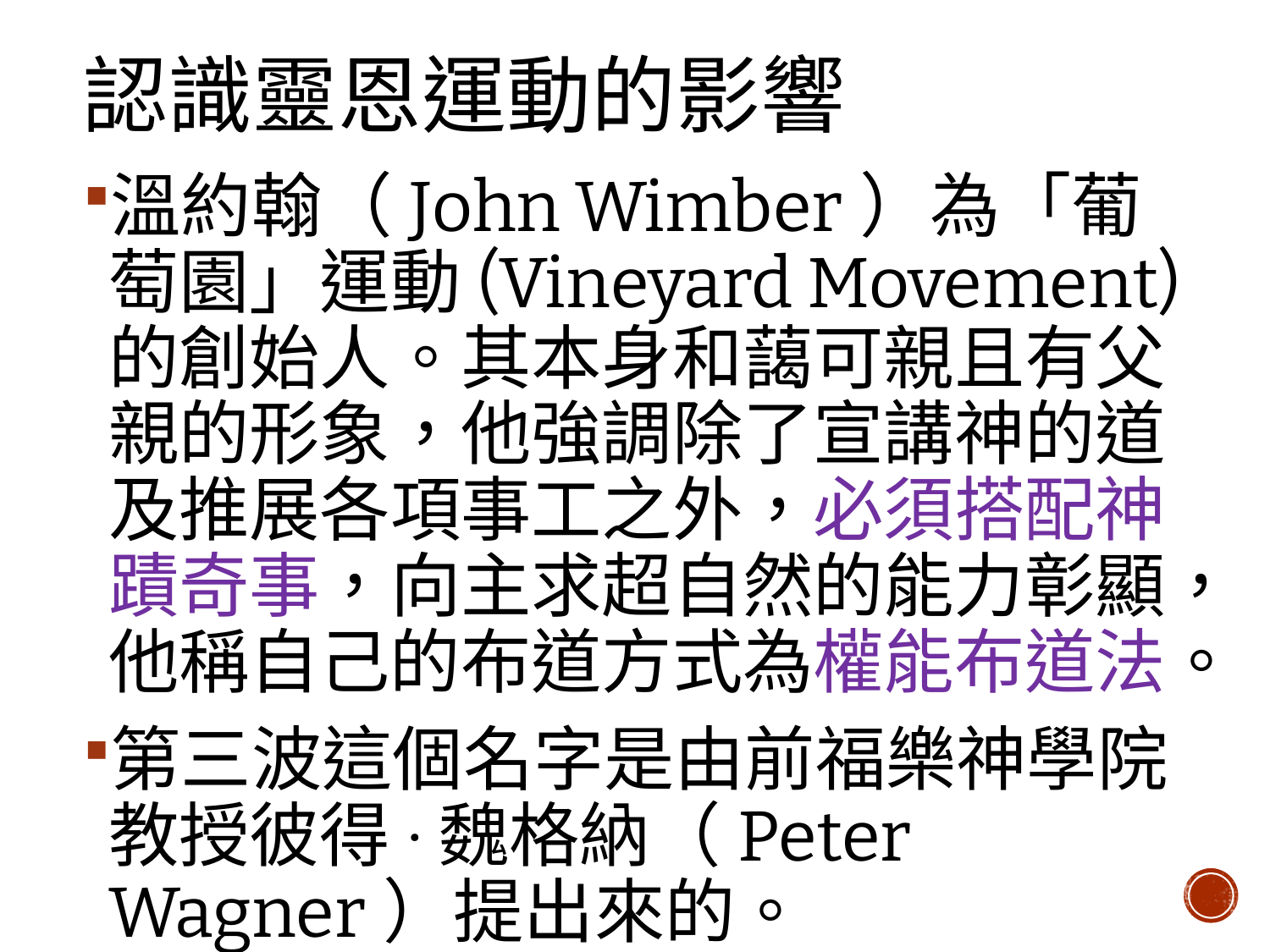

# 認識靈恩運動的影響
溫約翰（John Wimber）為「葡萄園」運動(Vineyard Movement)的創始人。其本身和藹可親且有父親的形象，他強調除了宣講神的道及推展各項事工之外，必須搭配神蹟奇事，向主求超自然的能力彰顯，他稱自己的布道方式為權能布道法。
第三波這個名字是由前福樂神學院教授彼得·魏格納（Peter Wagner）提出來的。